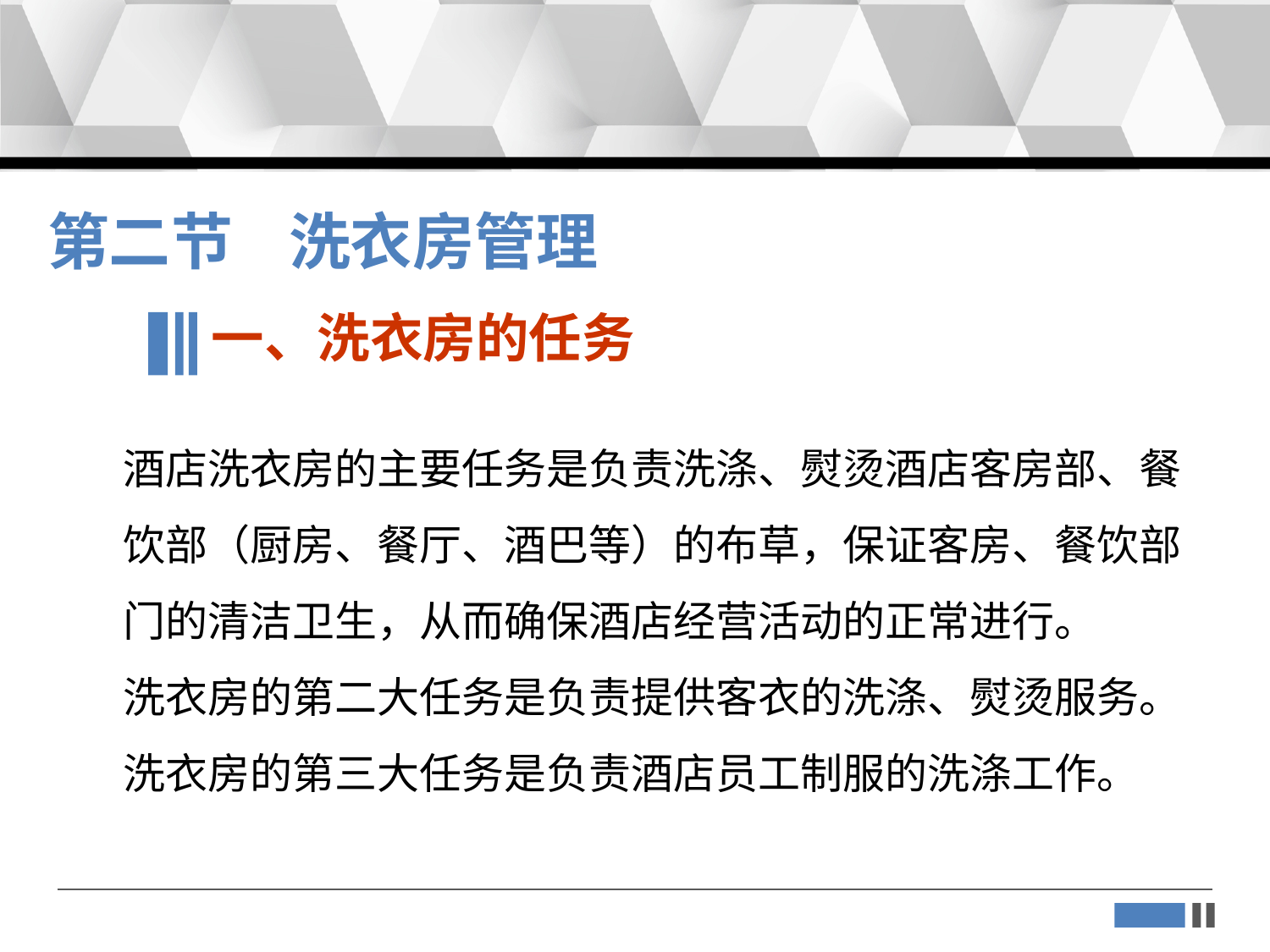

第二节    洗衣房管理
一、洗衣房的任务

酒店洗衣房的主要任务是负责洗涤、熨烫酒店客房部、餐饮部（厨房、餐厅、酒巴等）的布草，保证客房、餐饮部门的清洁卫生，从而确保酒店经营活动的正常进行。
洗衣房的第二大任务是负责提供客衣的洗涤、熨烫服务。
洗衣房的第三大任务是负责酒店员工制服的洗涤工作。